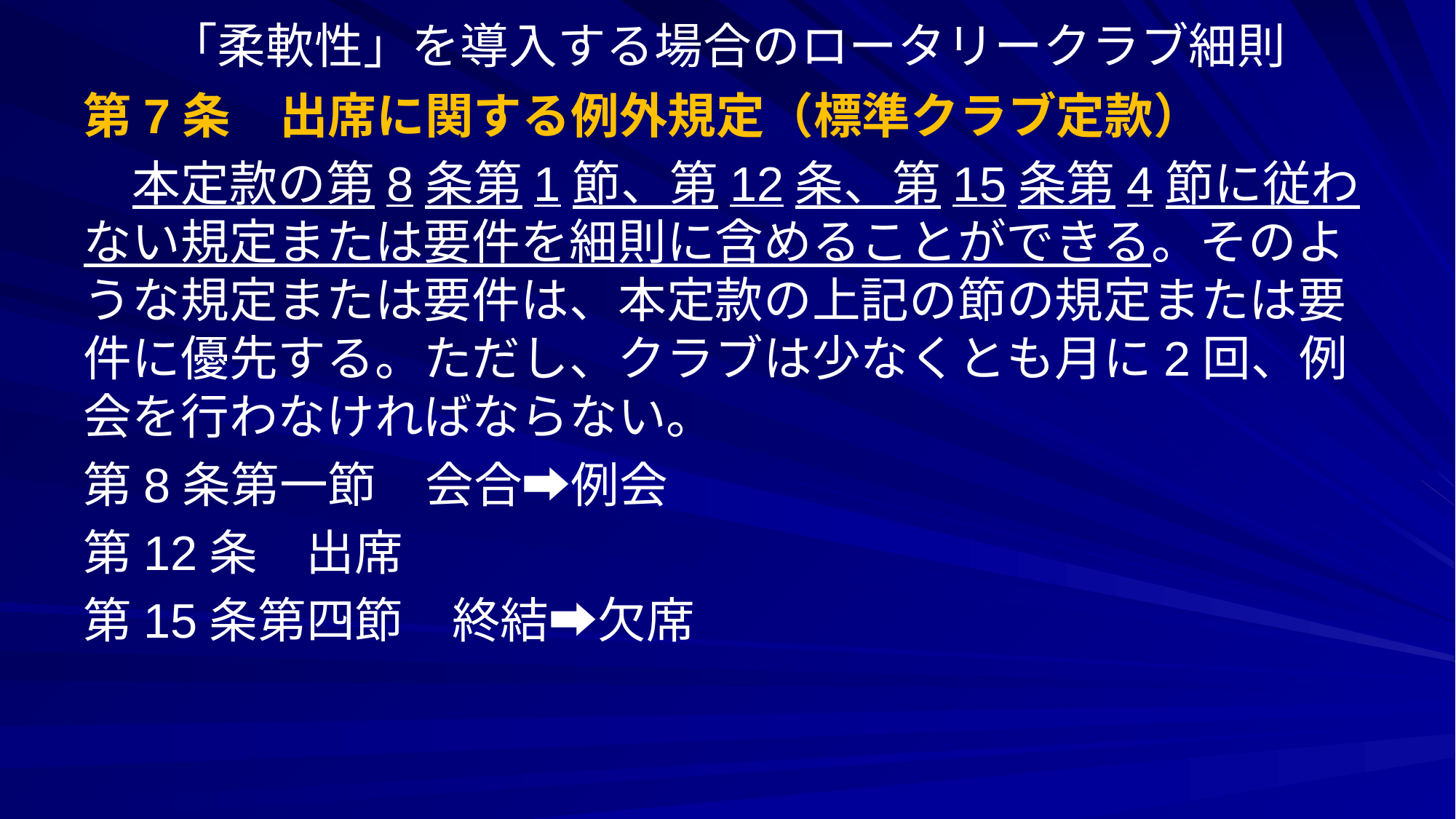

# 「柔軟性」を導入する場合のロータリークラブ細則
第7条　出席に関する例外規定（標準クラブ定款）
　本定款の第8条第1節、第12条、第15条第4節に従わない規定または要件を細則に含めることができる。そのような規定または要件は、本定款の上記の節の規定または要件に優先する。ただし、クラブは少なくとも月に2回、例会を行わなければならない。
第8条第一節　会合➡例会
第12条　出席
第15条第四節　終結➡欠席